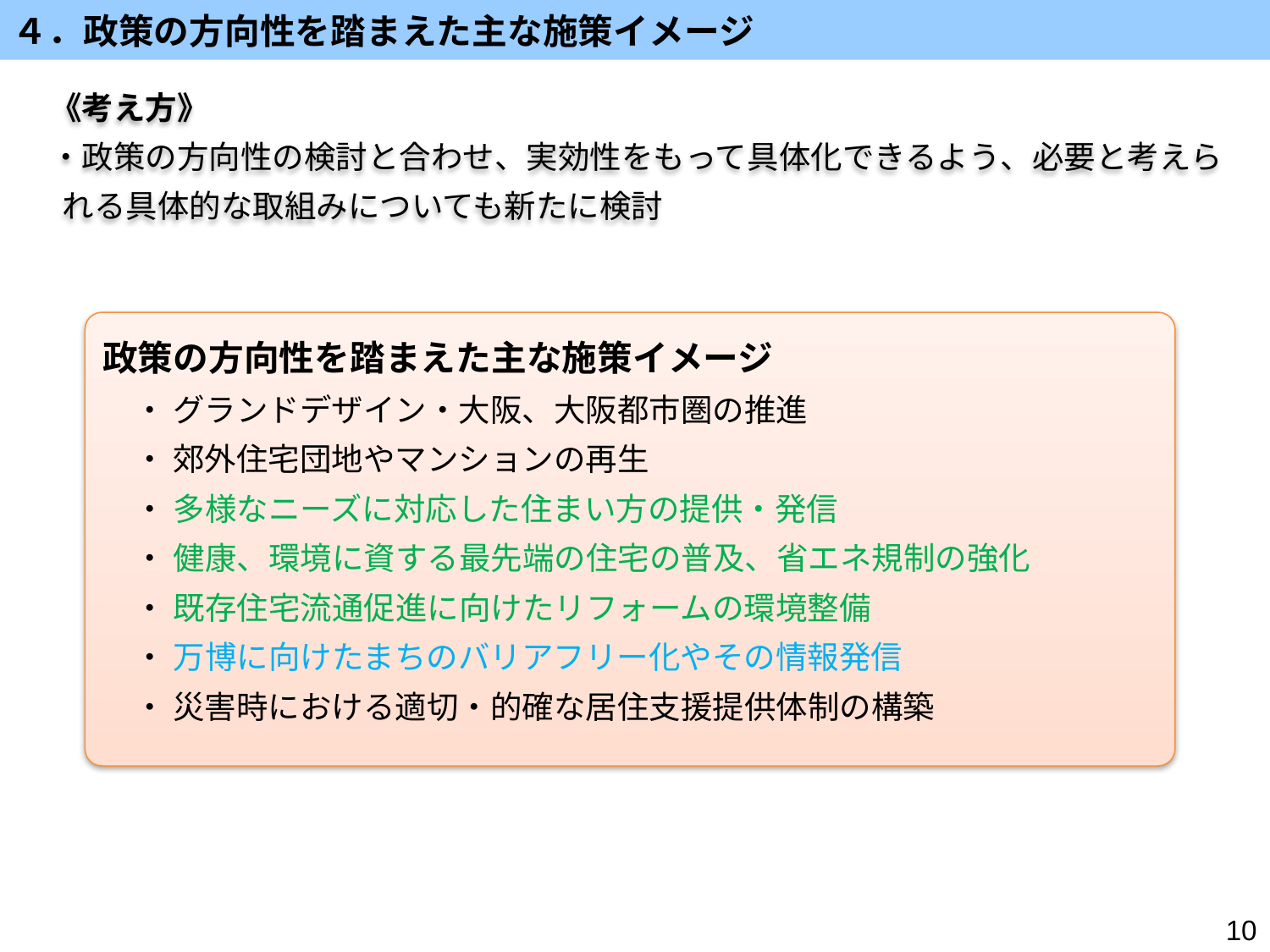

４．政策の方向性を踏まえた主な施策イメージ
《考え方》
・政策の方向性の検討と合わせ、実効性をもって具体化できるよう、必要と考えられる具体的な取組みについても新たに検討
政策の方向性を踏まえた主な施策イメージ
　・ グランドデザイン・大阪、大阪都市圏の推進
　・ 郊外住宅団地やマンションの再生
　・ 多様なニーズに対応した住まい方の提供・発信
　・ 健康、環境に資する最先端の住宅の普及、省エネ規制の強化
　・ 既存住宅流通促進に向けたリフォームの環境整備
　・ 万博に向けたまちのバリアフリー化やその情報発信
　・ 災害時における適切・的確な居住支援提供体制の構築

10